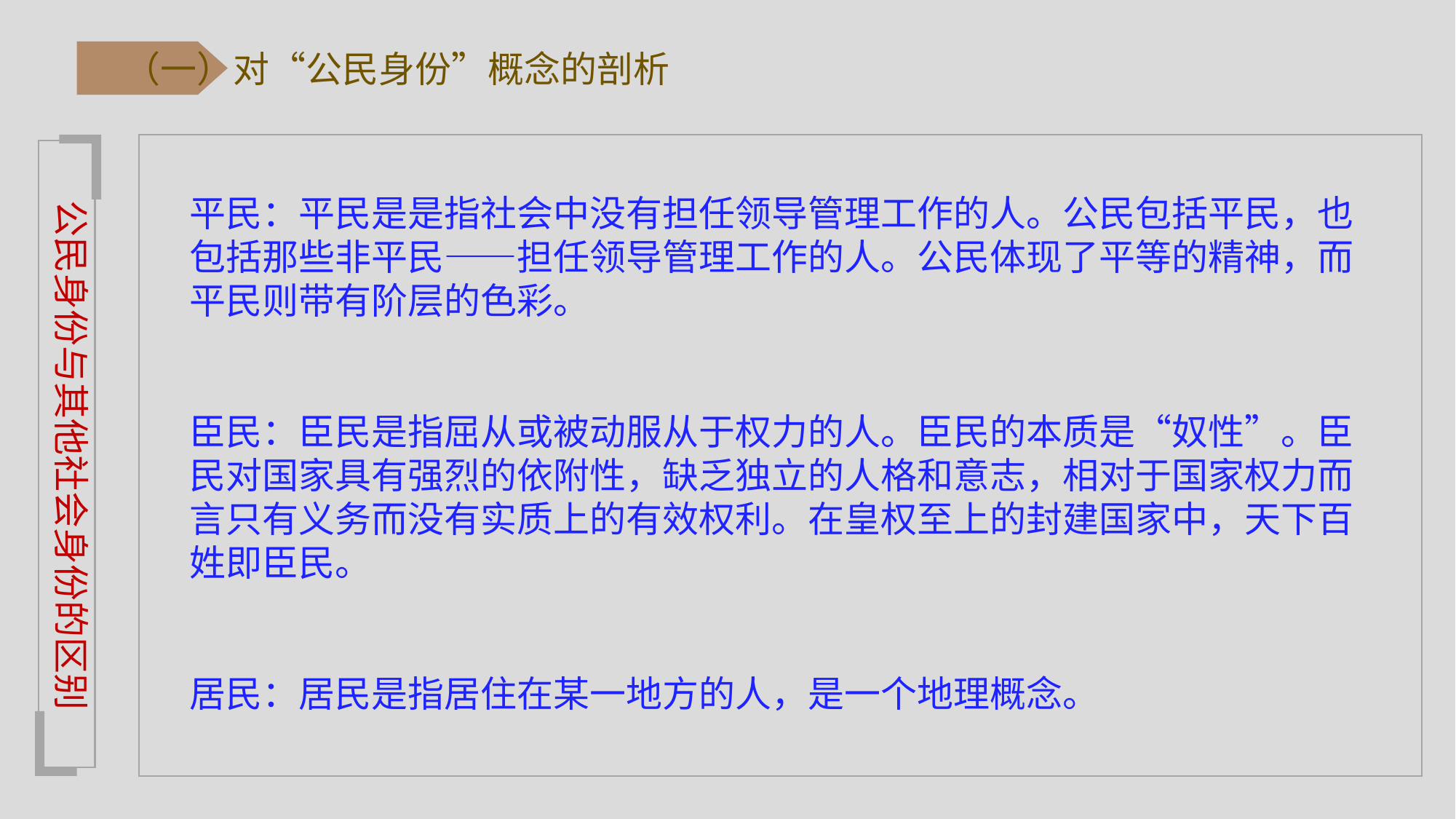

（一）对“公民身份”概念的剖析

公民身份与其他社会身份的区别
平民：平民是是指社会中没有担任领导管理工作的人。公民包括平民，也包括那些非平民——担任领导管理工作的人。公民体现了平等的精神，而平民则带有阶层的色彩。

臣民：臣民是指屈从或被动服从于权力的人。臣民的本质是“奴性”。臣民对国家具有强烈的依附性，缺乏独立的人格和意志，相对于国家权力而言只有义务而没有实质上的有效权利。在皇权至上的封建国家中，天下百姓即臣民。

居民：居民是指居住在某一地方的人，是一个地理概念。